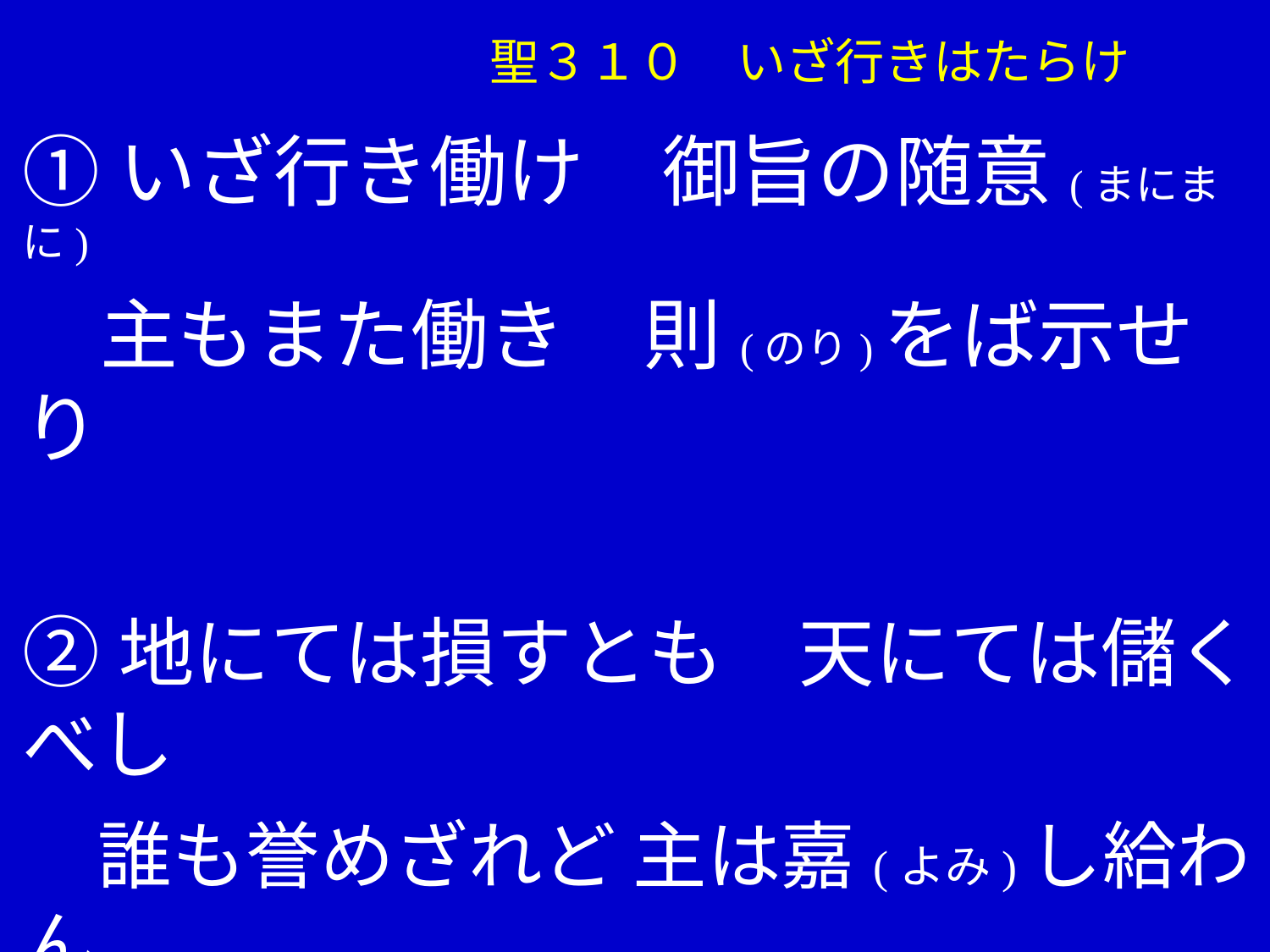

聖３１０　いざ行きはたらけ
①いざ行き働け　御旨の随意(まにまに)
　主もまた働き　則(のり)をば示せり

②地にては損すとも　天にては儲くべし
　誰も誉めざれど 主は嘉(よみ)し給わん